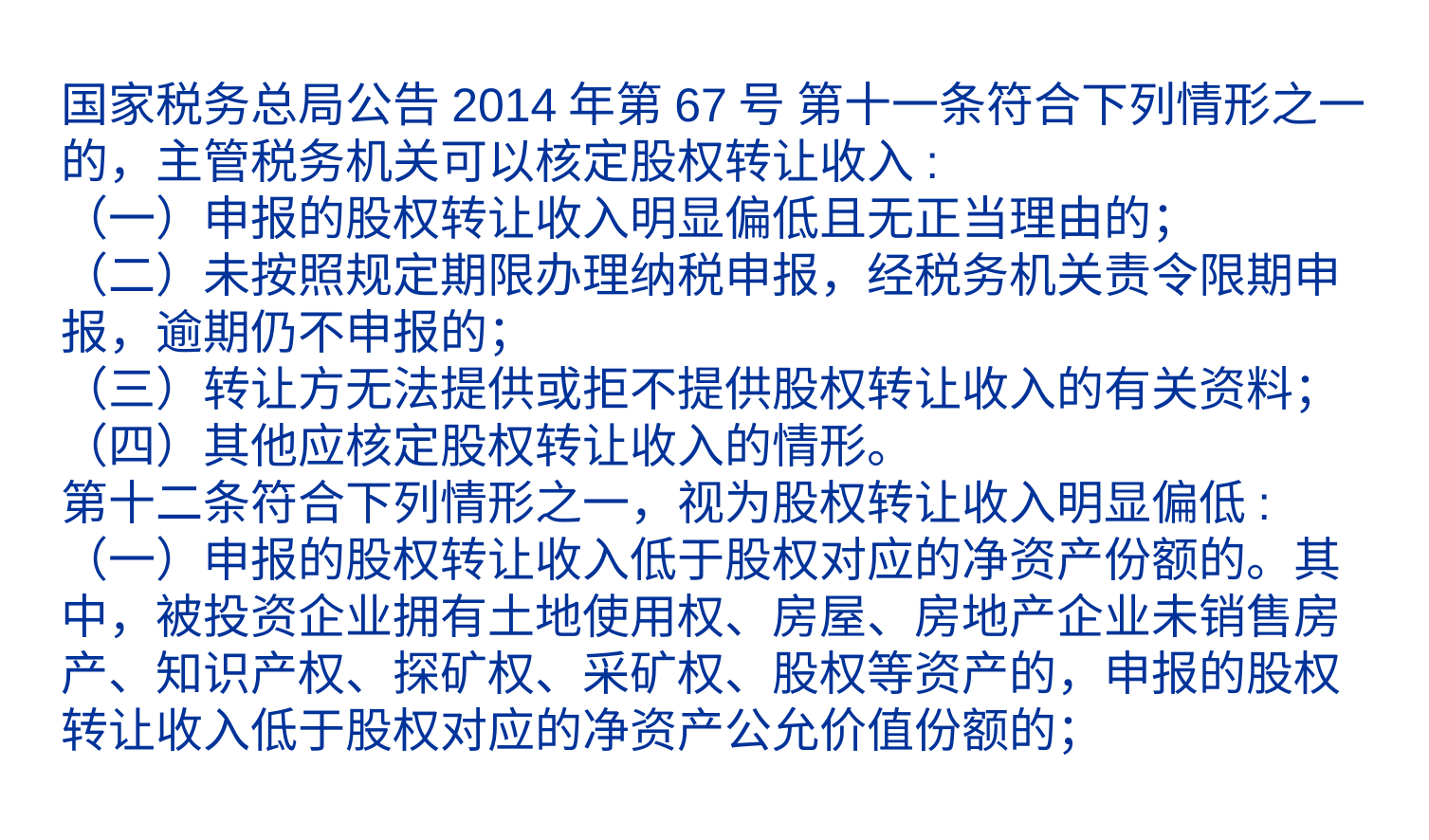

# 国家税务总局公告2014年第67号 第十一条符合下列情形之一的，主管税务机关可以核定股权转让收入: （一）申报的股权转让收入明显偏低且无正当理由的； （二）未按照规定期限办理纳税申报，经税务机关责令限期申报，逾期仍不申报的； （三）转让方无法提供或拒不提供股权转让收入的有关资料； （四）其他应核定股权转让收入的情形。 第十二条符合下列情形之一，视为股权转让收入明显偏低: （一）申报的股权转让收入低于股权对应的净资产份额的。其中，被投资企业拥有土地使用权、房屋、房地产企业未销售房产、知识产权、探矿权、采矿权、股权等资产的，申报的股权转让收入低于股权对应的净资产公允价值份额的；